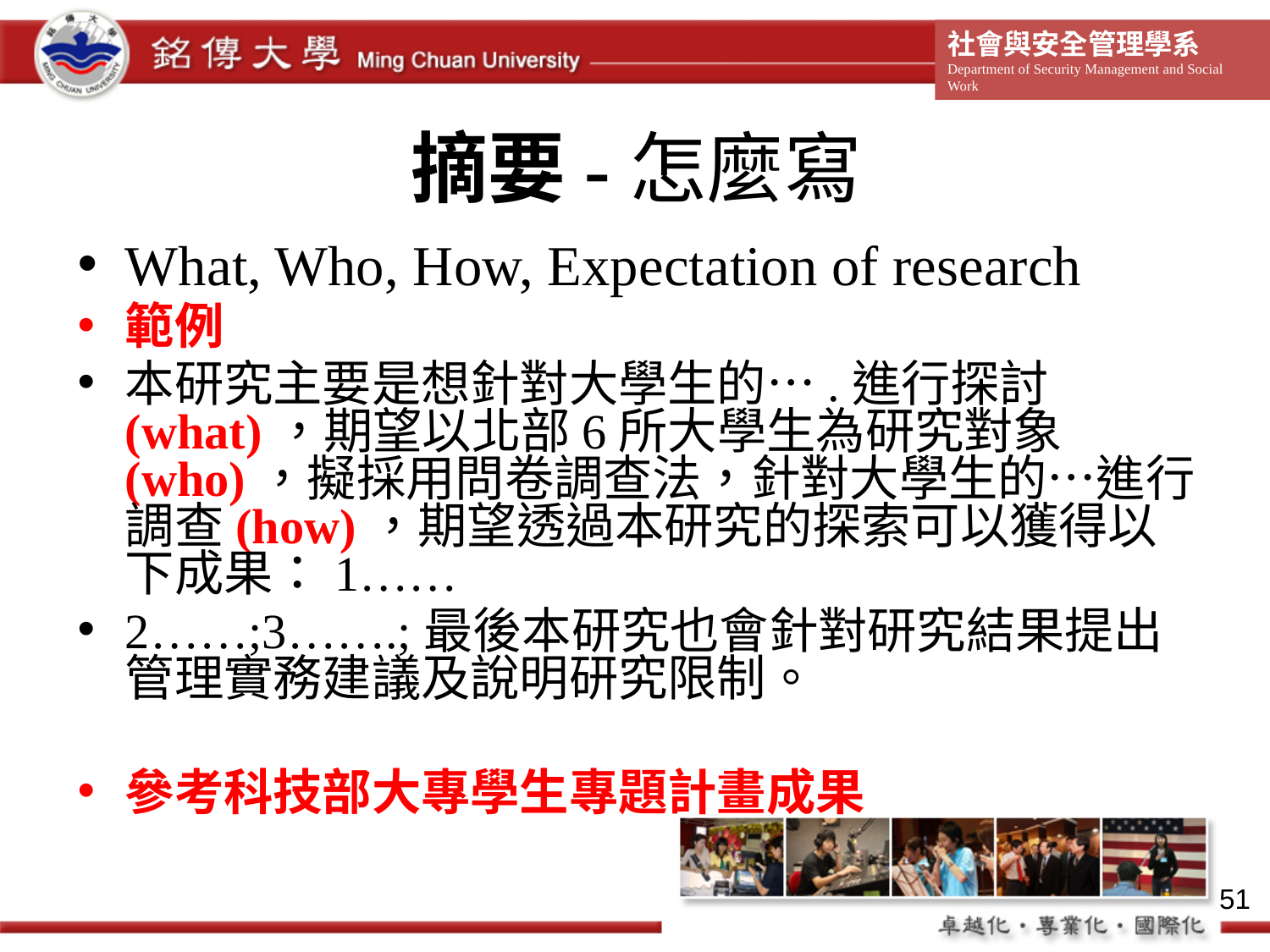

# 摘要-怎麼寫
What, Who, How, Expectation of research
範例
本研究主要是想針對大學生的….進行探討(what)，期望以北部6所大學生為研究對象(who)，擬採用問卷調查法，針對大學生的…進行調查(how)，期望透過本研究的探索可以獲得以下成果：1……
2……;3…….;最後本研究也會針對研究結果提出管理實務建議及說明研究限制。

參考科技部大專學生專題計畫成果
51